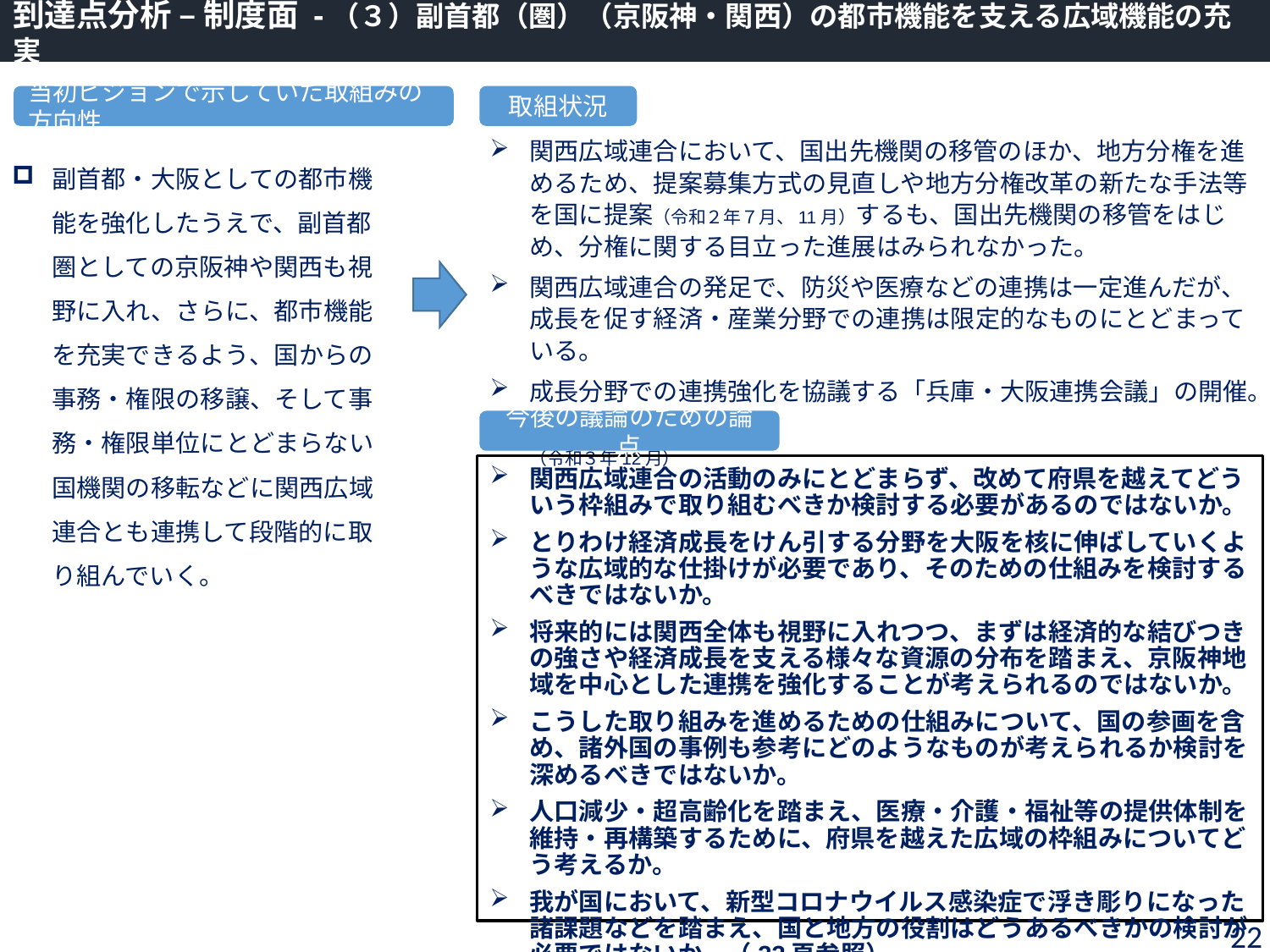

到達点分析 – 制度面 -（３）副首都（圏）（京阪神・関西）の都市機能を支える広域機能の充実
当初ビジョンで示していた取組みの方向性
取組状況
関西広域連合において、国出先機関の移管のほか、地方分権を進めるため、提案募集方式の見直しや地方分権改革の新たな手法等を国に提案（令和２年７月、11月）するも、国出先機関の移管をはじめ、分権に関する目立った進展はみられなかった。

関西広域連合の発足で、防災や医療などの連携は一定進んだが、成長を促す経済・産業分野での連携は限定的なものにとどまっている。

成長分野での連携強化を協議する「兵庫・大阪連携会議」の開催。
（令和３年12月）
副首都・大阪としての都市機能を強化したうえで、副首都圏としての京阪神や関西も視野に入れ、さらに、都市機能を充実できるよう、国からの事務・権限の移譲、そして事務・権限単位にとどまらない国機関の移転などに関西広域連合とも連携して段階的に取り組んでいく。

今後の議論のための論点
関西広域連合の活動のみにとどまらず、改めて府県を越えてどういう枠組みで取り組むべきか検討する必要があるのではないか。
とりわけ経済成長をけん引する分野を大阪を核に伸ばしていくような広域的な仕掛けが必要であり、そのための仕組みを検討するべきではないか。
将来的には関西全体も視野に入れつつ、まずは経済的な結びつきの強さや経済成長を支える様々な資源の分布を踏まえ、京阪神地域を中心とした連携を強化することが考えられるのではないか。
こうした取り組みを進めるための仕組みについて、国の参画を含め、諸外国の事例も参考にどのようなものが考えられるか検討を深めるべきではないか。
人口減少・超高齢化を踏まえ、医療・介護・福祉等の提供体制を維持・再構築するために、府県を越えた広域の枠組みについてどう考えるか。
我が国において、新型コロナウイルス感染症で浮き彫りになった諸課題などを踏まえ、国と地方の役割はどうあるべきかの検討が必要ではないか。（33頁参照）
22